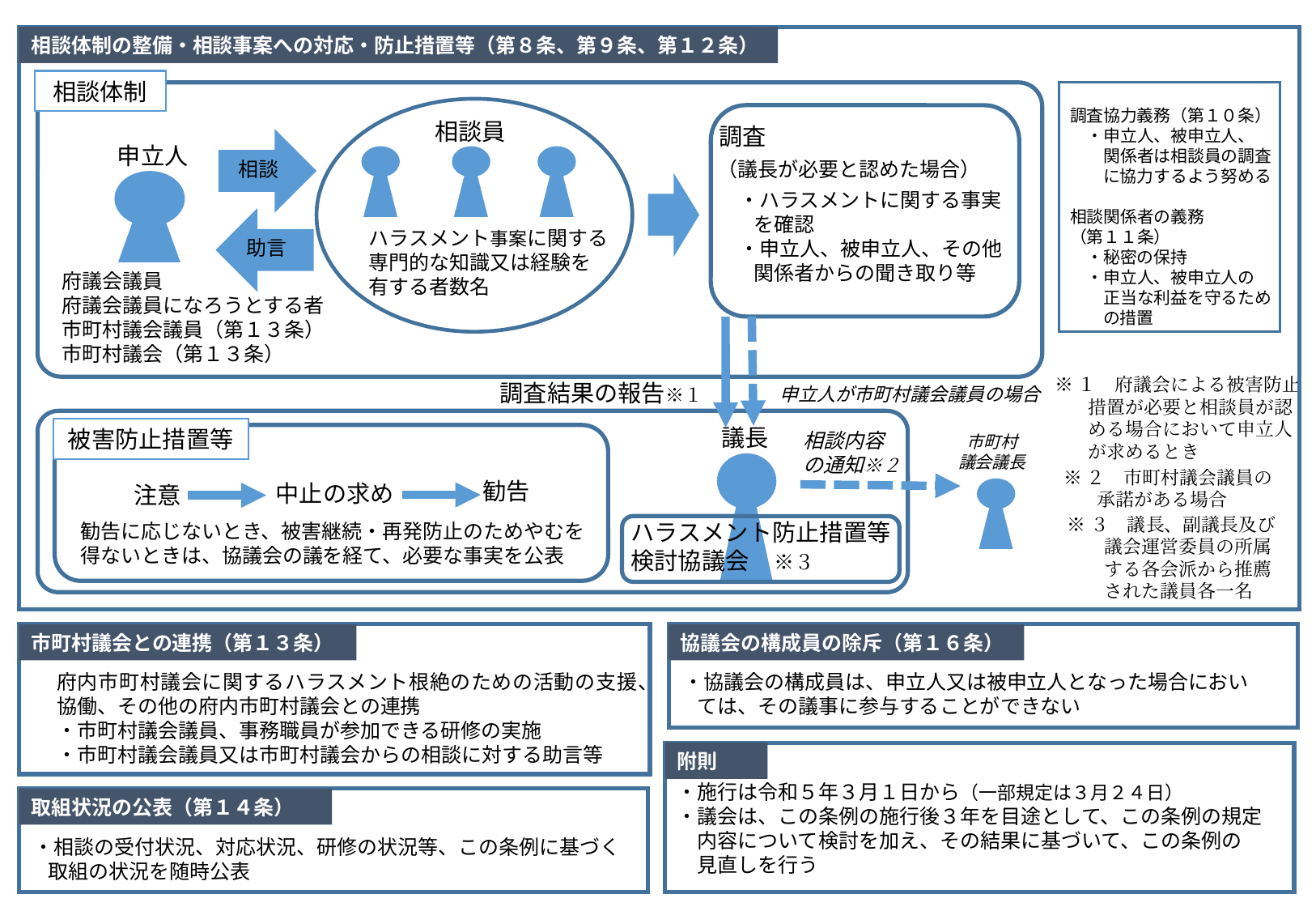

相談体制の整備・相談事案への対応・防止措置等（第８条、第９条、第１２条）

相談体制

調査協力義務（第１０条）
　・申立人、被申立人、
　　関係者は相談員の調査に協力するよう努める

相談関係者の義務
（第１１条）
　・秘密の保持
　・申立人、被申立人の
　　正当な利益を守るための措置

調査
相談員

申立人
（議長が必要と認めた場合）

相談

・ハラスメントに関する事実を確認
・申立人、被申立人、その他関係者からの聞き取り等

助言
ハラスメント事案に関する
専門的な知識又は経験を
有する者数名
府議会議員
府議会議員になろうとする者
市町村議会議員（第１３条）
市町村議会（第１３条）
※１　府議会による被害防止措置が必要と相談員が認める場合において申立人が求めるとき
調査結果の報告※１
申立人が市町村議会議員の場合

議長
被害防止措置等
相談内容
の通知※２

市町村
議会議長

※２　市町村議会議員の承諾がある場合
勧告
中止の求め
注意

※３　議長、副議長及び
　　議会運営委員の所属
　　する各会派から推薦
　　された議員各一名
ハラスメント防止措置等
検討協議会　 ※３
勧告に応じないとき、被害継続・再発防止のためやむを得ないときは、協議会の議を経て、必要な事実を公表

市町村議会との連携（第１３条）
協議会の構成員の除斥（第１６条）

府内市町村議会に関するハラスメント根絶のための活動の支援、協働、その他の府内市町村議会との連携
・市町村議会議員、事務職員が参加できる研修の実施
・市町村議会議員又は市町村議会からの相談に対する助言等
・協議会の構成員は、申立人又は被申立人となった場合においては、その議事に参与することができない

附則
・施行は令和５年３月１日から（一部規定は３月２４日）
・議会は、この条例の施行後３年を目途として、この条例の規定
　内容について検討を加え、その結果に基づいて、この条例の
　見直しを行う
取組状況の公表（第１４条）

・相談の受付状況、対応状況、研修の状況等、この条例に基づく取組の状況を随時公表